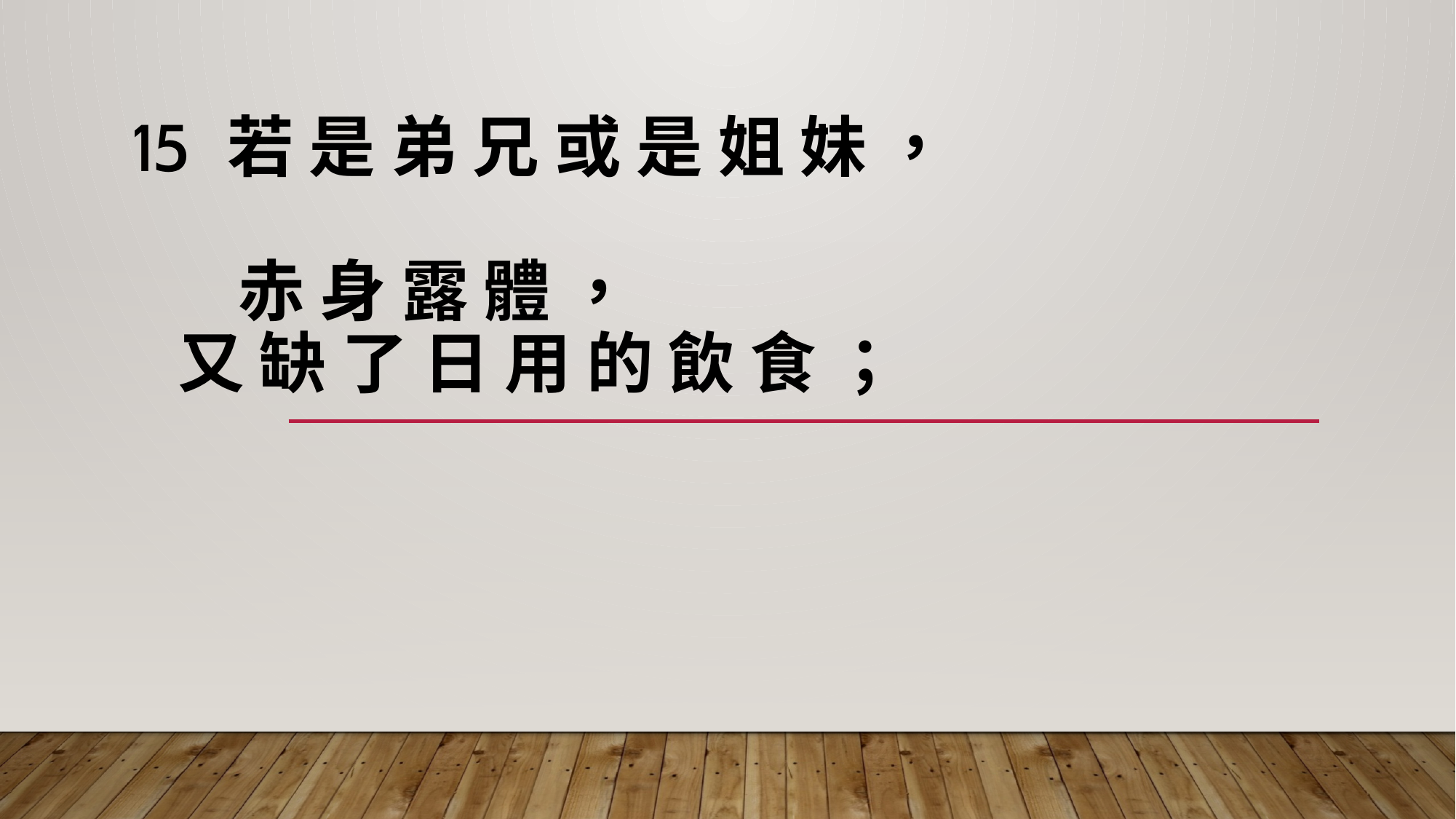

# 15 若 是 弟 兄 或 是 姐 妹 ， 赤 身 露 體 ， 又 缺 了 日 用 的 飲 食 ；